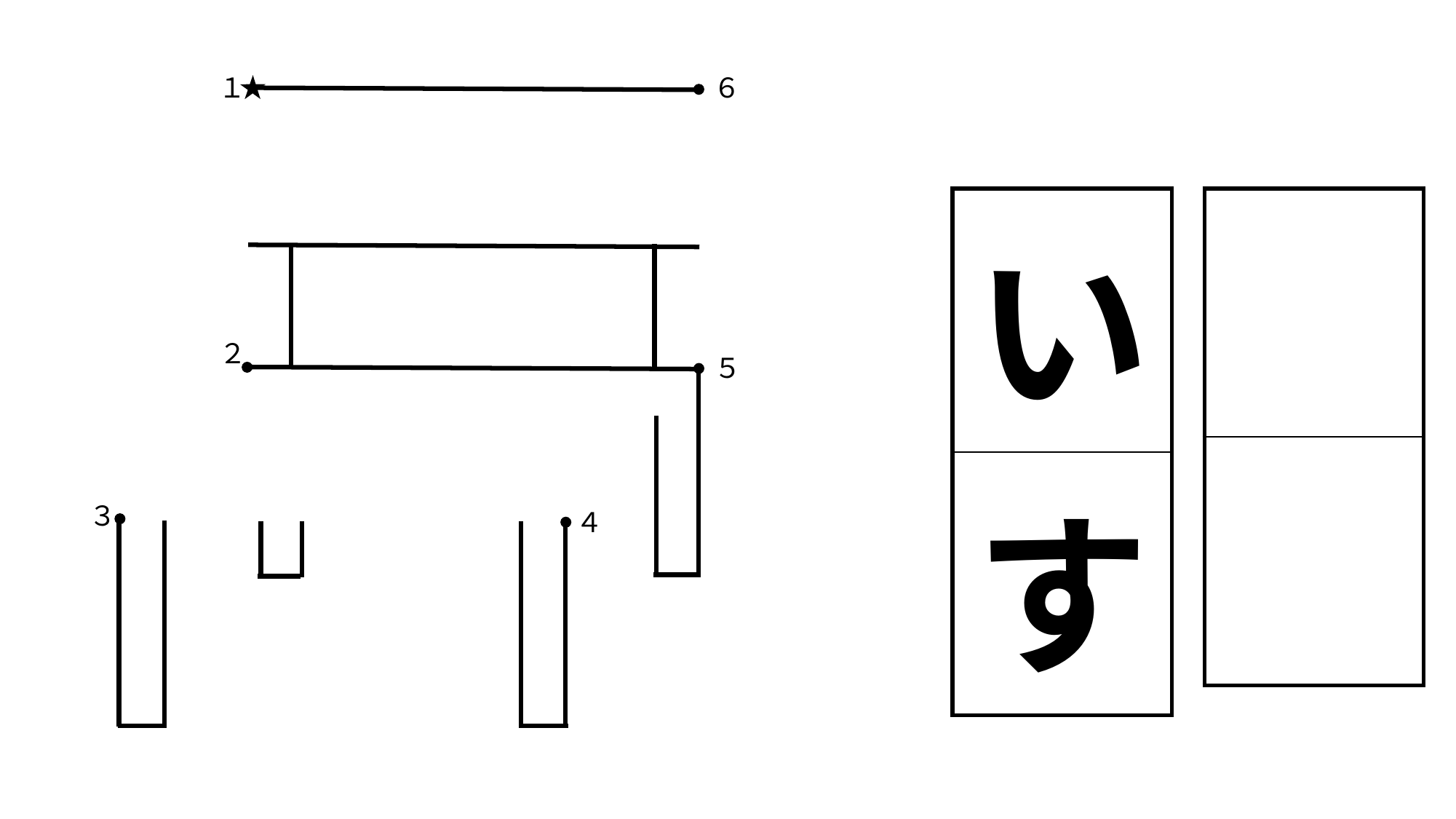

１
６

| い |
| --- |
| す |
|  |
| --- |
|  |
２
５

３
４